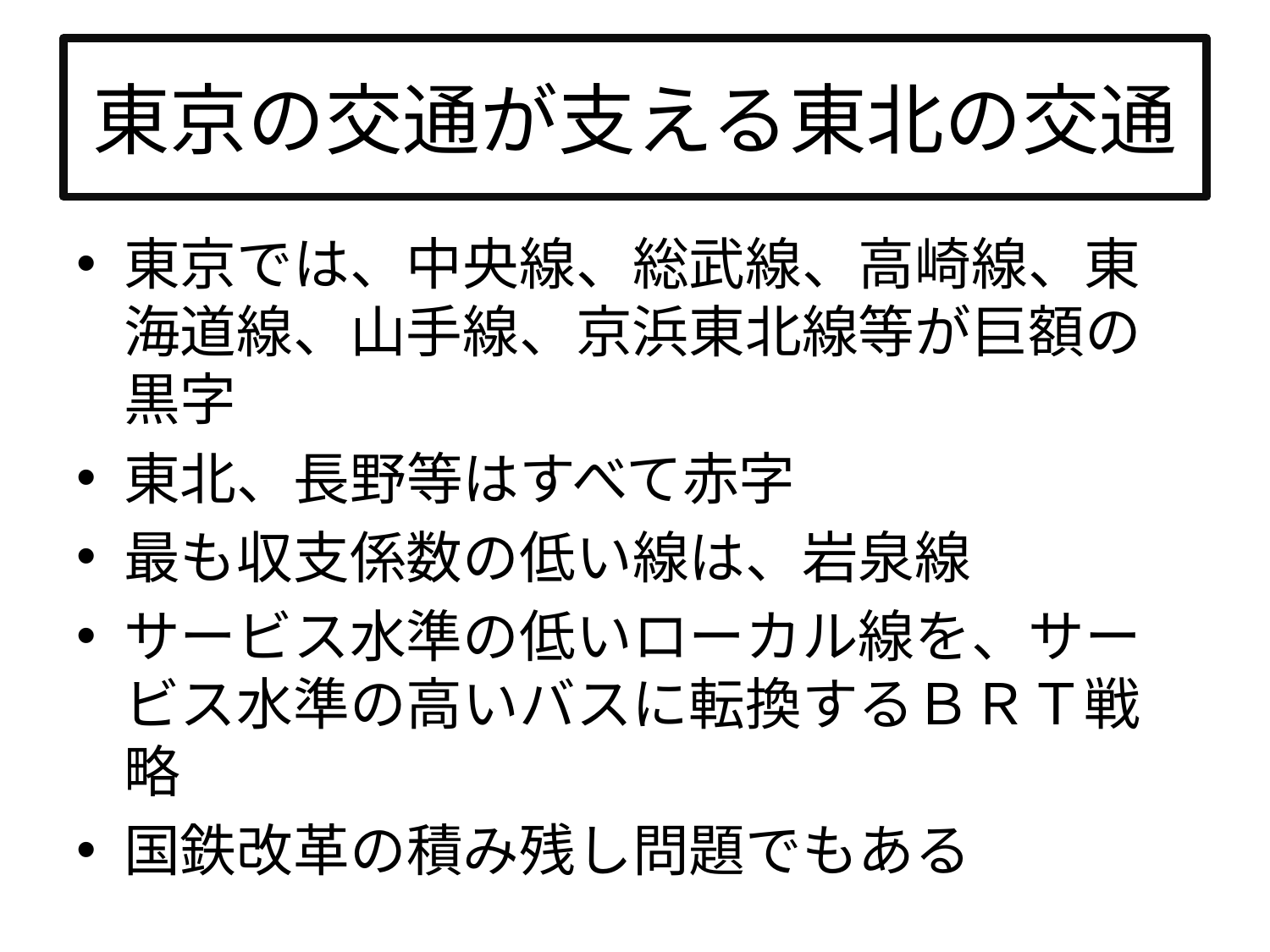

# 東京の交通が支える東北の交通
東京では、中央線、総武線、高崎線、東海道線、山手線、京浜東北線等が巨額の黒字
東北、長野等はすべて赤字
最も収支係数の低い線は、岩泉線
サービス水準の低いローカル線を、サービス水準の高いバスに転換するＢＲＴ戦略
国鉄改革の積み残し問題でもある